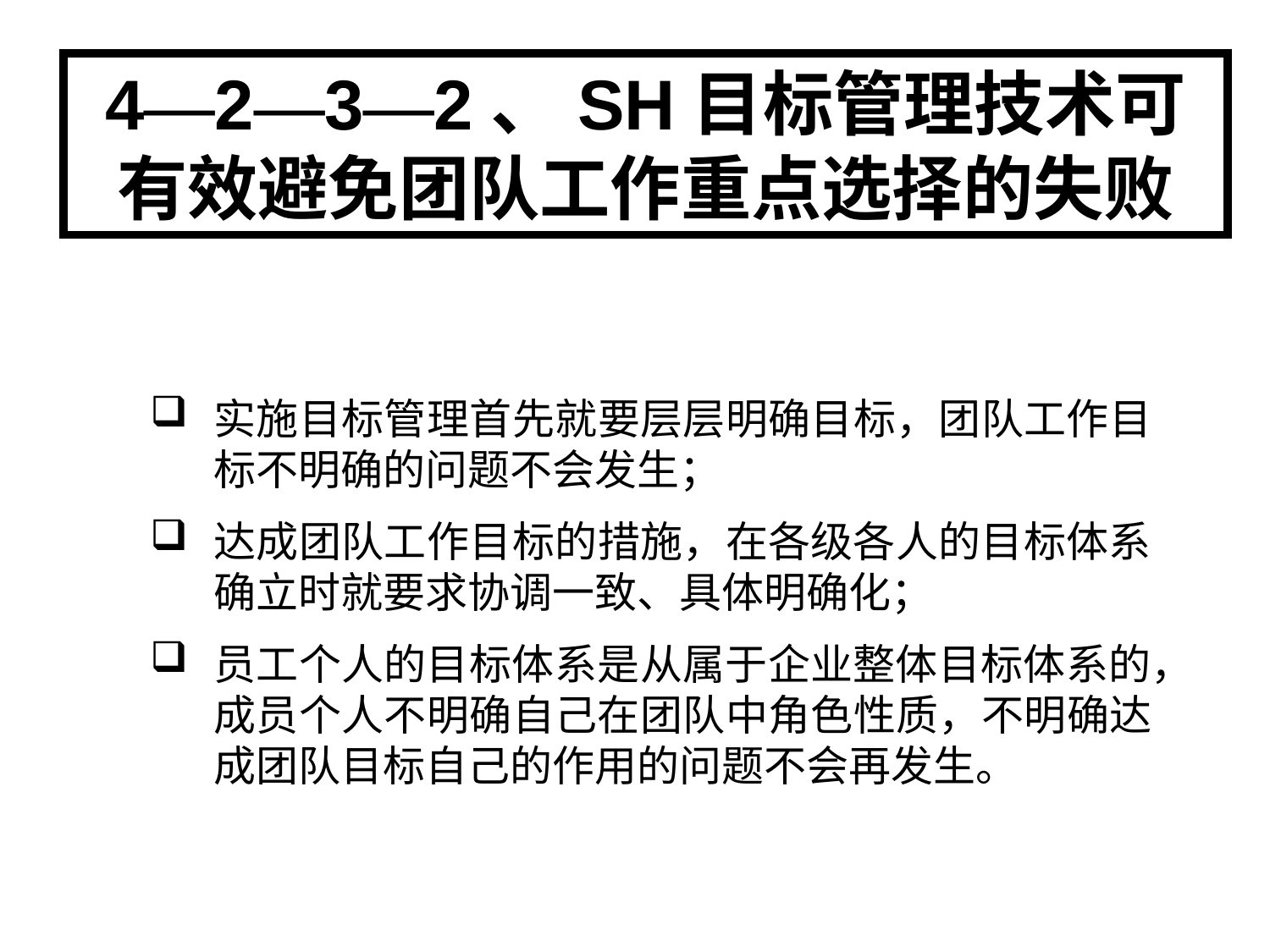

4—2—3—2、SH目标管理技术可有效避免团队工作重点选择的失败

实施目标管理首先就要层层明确目标，团队工作目标不明确的问题不会发生；
达成团队工作目标的措施，在各级各人的目标体系确立时就要求协调一致、具体明确化；
员工个人的目标体系是从属于企业整体目标体系的，成员个人不明确自己在团队中角色性质，不明确达成团队目标自己的作用的问题不会再发生。